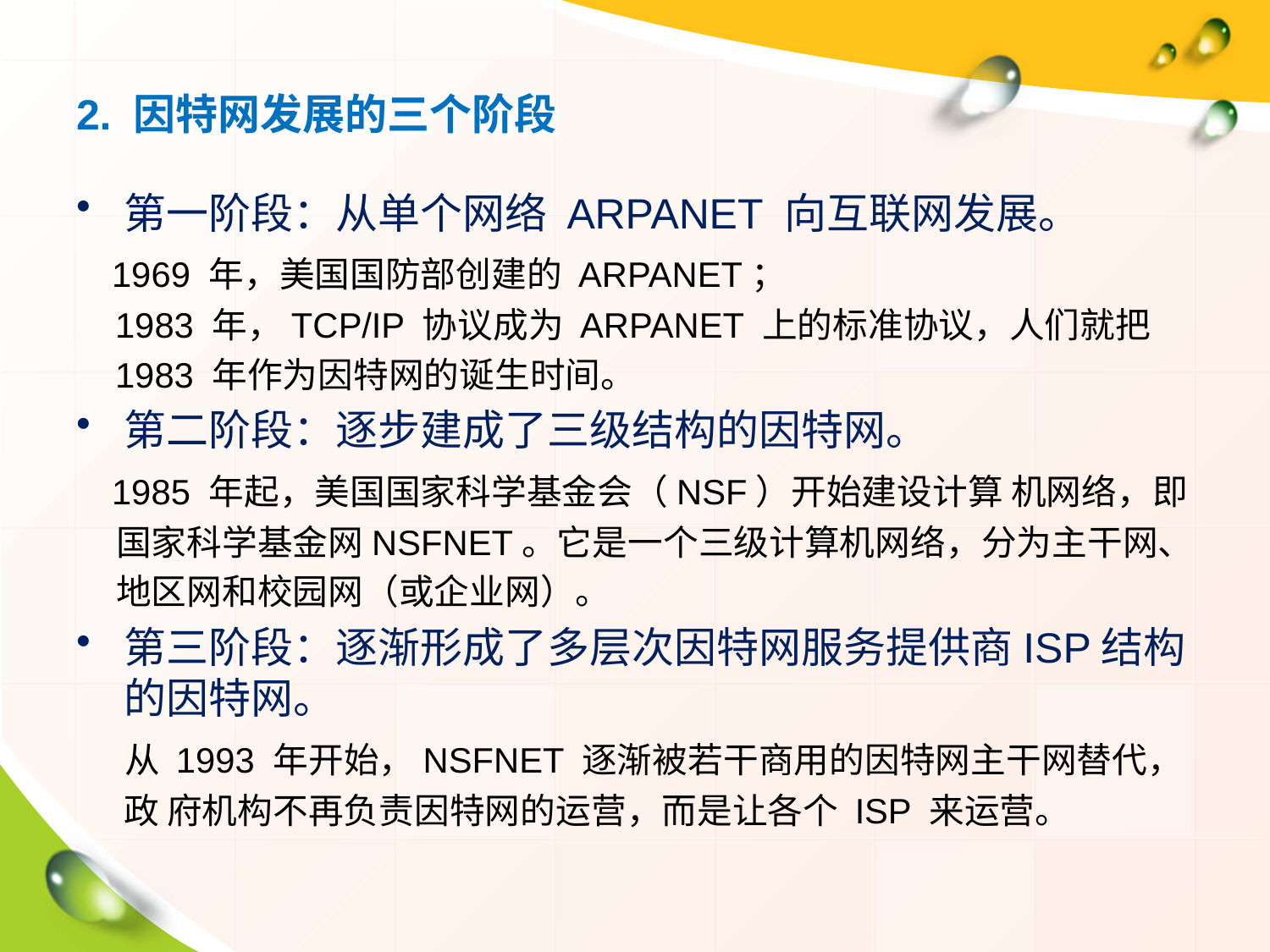

# 2. 因特网发展的三个阶段
第一阶段：从单个网络 ARPANET 向互联网发展。
   1969 年，美国国防部创建的 ARPANET；
    1983 年，TCP/IP 协议成为 ARPANET 上的标准协议，人们就把
    1983 年作为因特网的诞生时间。
第二阶段：逐步建成了三级结构的因特网。
   1985 年起，美国国家科学基金会（NSF）开始建设计算 机网络，即
    国家科学基金网NSFNET。它是一个三级计算机网络，分为主干网、
    地区网和校园网（或企业网）。
第三阶段：逐渐形成了多层次因特网服务提供商ISP结构的因特网。
    从 1993 年开始，NSFNET 逐渐被若干商用的因特网主干网替代，
     政 府机构不再负责因特网的运营，而是让各个 ISP 来运营。